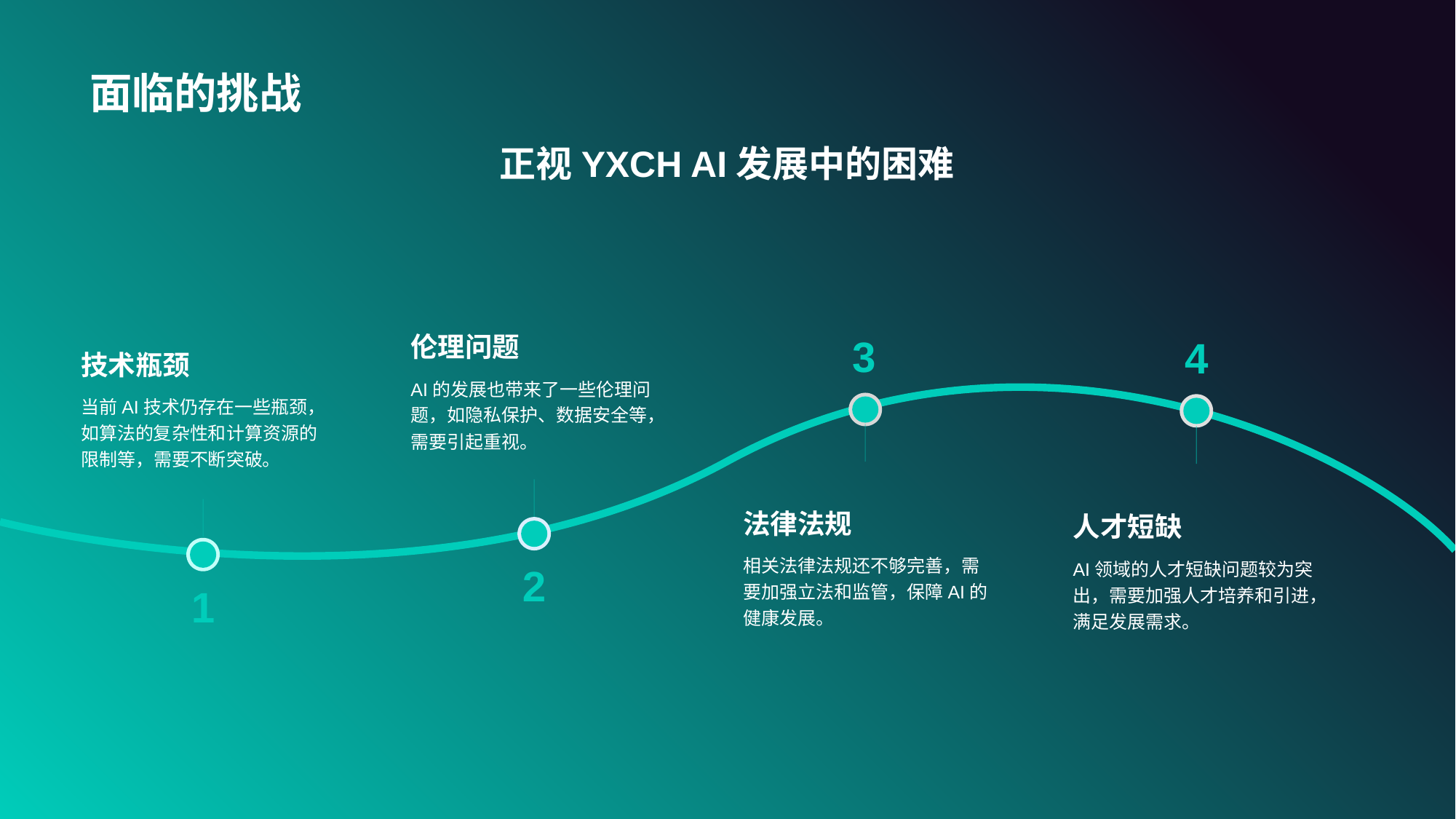

# 面临的挑战
正视YXCH AI发展中的困难
伦理问题
AI的发展也带来了一些伦理问题，如隐私保护、数据安全等，需要引起重视。

2
技术瓶颈
当前AI技术仍存在一些瓶颈，如算法的复杂性和计算资源的限制等，需要不断突破。

1
3

法律法规
相关法律法规还不够完善，需要加强立法和监管，保障AI的健康发展。
4

人才短缺
AI领域的人才短缺问题较为突出，需要加强人才培养和引进，满足发展需求。